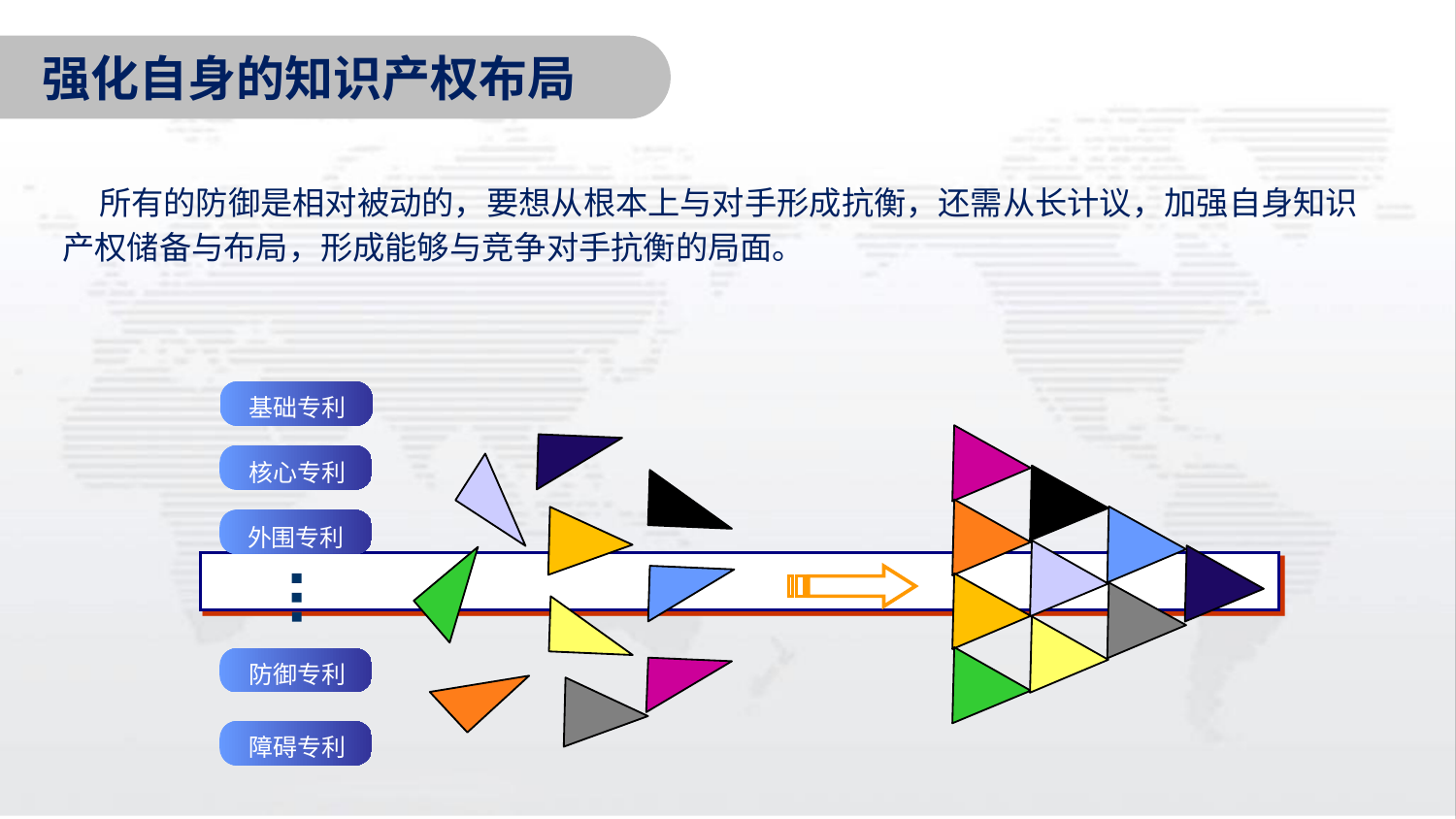

强化自身的知识产权布局
    所有的防御是相对被动的，要想从根本上与对手形成抗衡，还需从长计议，加强自身知识产权储备与布局，形成能够与竞争对手抗衡的局面。
基础专利

核心专利

外围专利

防御专利

障碍专利